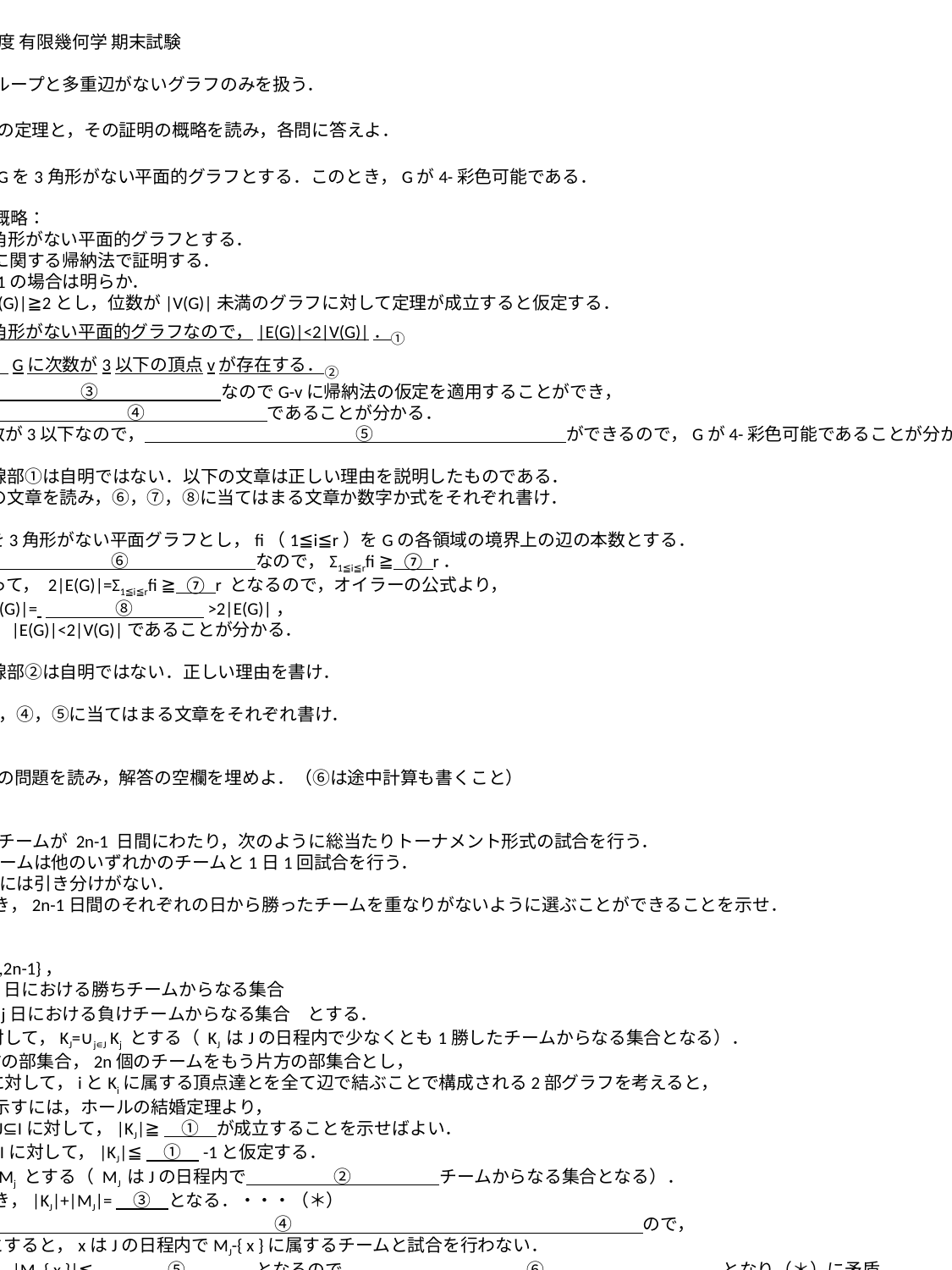

2017年度 有限幾何学 期末試験

注意：ループと多重辺がないグラフのみを扱う．

問1 次の定理と，その証明の概略を読み，各問に答えよ．

定理：Gを3角形がない平面的グラフとする．このとき，Gが4-彩色可能である．

証明の概略：
Gを3角形がない平面的グラフとする．
|V(G)|に関する帰納法で証明する．
|V(G)|=1の場合は明らか．
以下|V(G)|≧2とし，位数が|V(G)|未満のグラフに対して定理が成立すると仮定する．
Gは3角形がない平面的グラフなので，|E(G)|<2|V(G)|．①
よって，Gに次数が3以下の頂点vが存在する．②
　　　　　　　　③　　　　　　　なのでG-vに帰納法の仮定を適用することができ，
G-vが　　　　　　　　④　　　　　　　であることが分かる．
vの次数が3以下なので，　　　　　　　　　　　　⑤　　　　　　　　　　　ができるので，Gが4-彩色可能であることが分かる．

下線部①は自明ではない．以下の文章は正しい理由を説明したものである．
この文章を読み，⑥，⑦，⑧に当てはまる文章か数字か式をそれぞれ書け．
Gを3角形がない平面グラフとし，fi（1≦i≦r）をGの各領域の境界上の辺の本数とする．
   　　　　　　 　⑥　　　　　　　 なので，Σ1≦i≦rfi ≧  ⑦  r．
よって， 2|E(G)|=Σ1≦i≦rfi ≧  ⑦  r となるので，オイラーの公式より，
4|V(G)|= 　　　　⑧　　　　>2|E(G)|，
∴　|E(G)|<2|V(G)|であることが分かる．

下線部②は自明ではない．正しい理由を書け．

(3)　③，④，⑤に当てはまる文章をそれぞれ書け．

問2 次の問題を読み，解答の空欄を埋めよ．（⑥は途中計算も書くこと）

問題：
2n個のチームが 2n-1 日間にわたり，次のように総当たりトーナメント形式の試合を行う．
各チームは他のいずれかのチームと1日1回試合を行う．
試合には引き分けがない．
このとき，2n-1日間のそれぞれの日から勝ったチームを重なりがないように選ぶことができることを示せ．

解答：
I={1,2,...,2n-1}，
Kj：第j日における勝ちチームからなる集合
Mj：第j日における負けチームからなる集合　とする．
J⊆Iに対して，KJ=∪j∊J Kj とする（ KJ はJの日程内で少なくとも1勝したチームからなる集合となる）．
Iを片方の部集合，2n個のチームをもう片方の部集合とし，
各i∊Iに対して，iとKiに属する頂点達とを全て辺で結ぶことで構成される2部グラフを考えると，
問題を示すには，ホールの結婚定理より，
任意のJ⊆Iに対して，|KJ|≧　①　が成立することを示せばよい．
あるJ⊆Iに対して，|KJ|≦　①　-1と仮定する．
MJ=∩ j∊J Mj とする（ MJ はJの日程内で　　　　　②　　　　　チームからなる集合となる）．
このとき，|KJ|+|MJ|=　③　となる．・・・（＊）
　　　　　　　　　　　　　　　　　　　④　　　　　　　　　　　　　　　　　　　　ので，
x∊ MJとすると，xはJの日程内でMJ-{ x }に属するチームと試合を行わない．
よって，|MJ-{ x }|≦　　　　⑤　　　　となるので，　　　　　　        　   ⑥　     　　　　　　　　となり（＊）に矛盾．
よって，任意のJ⊆Iに対して，|KJ|≧　①　が成立する．